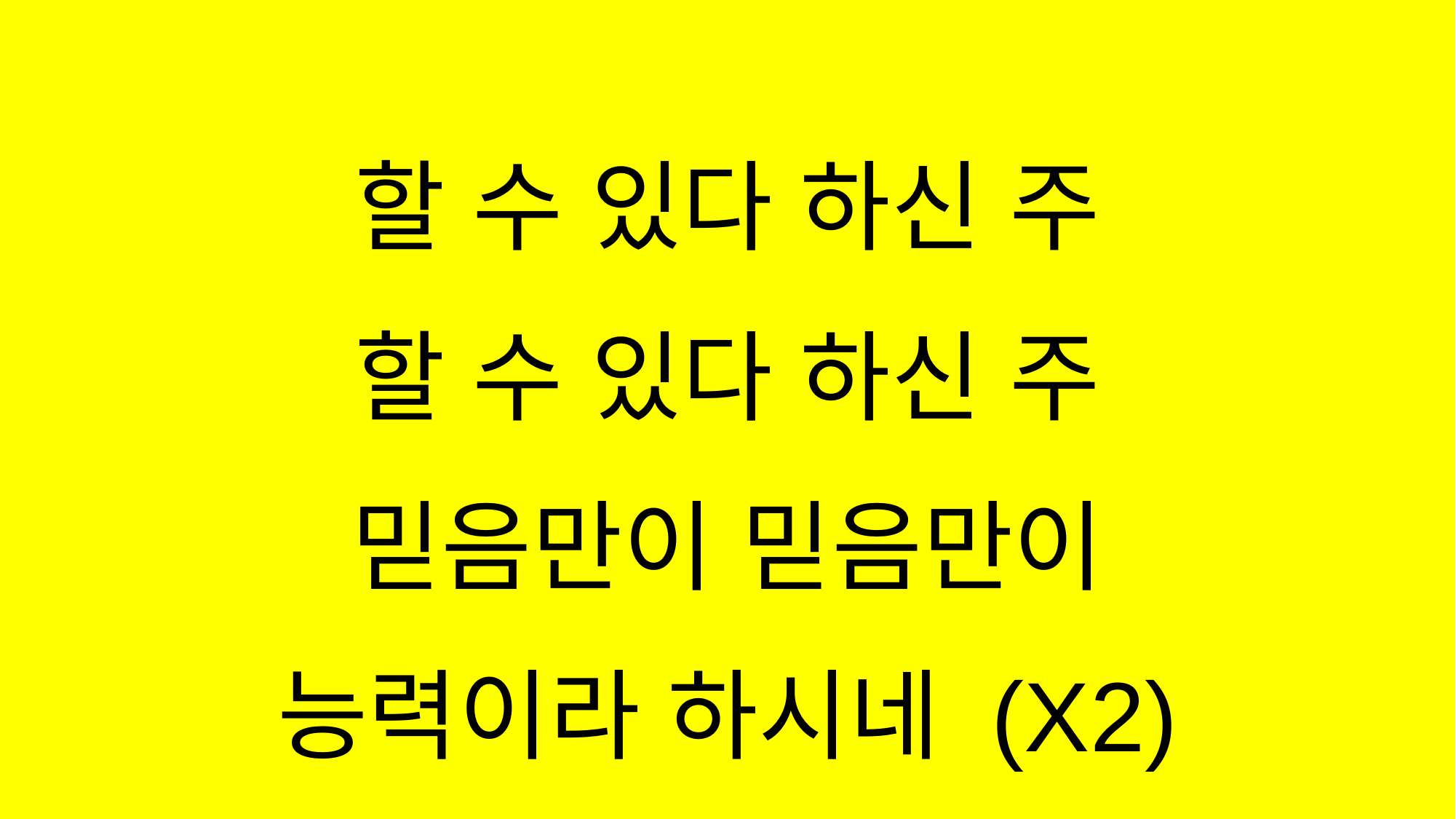

#
할 수 있다 하신 주

할 수 있다 하신 주

믿음만이 믿음만이

능력이라 하시네 (X2)